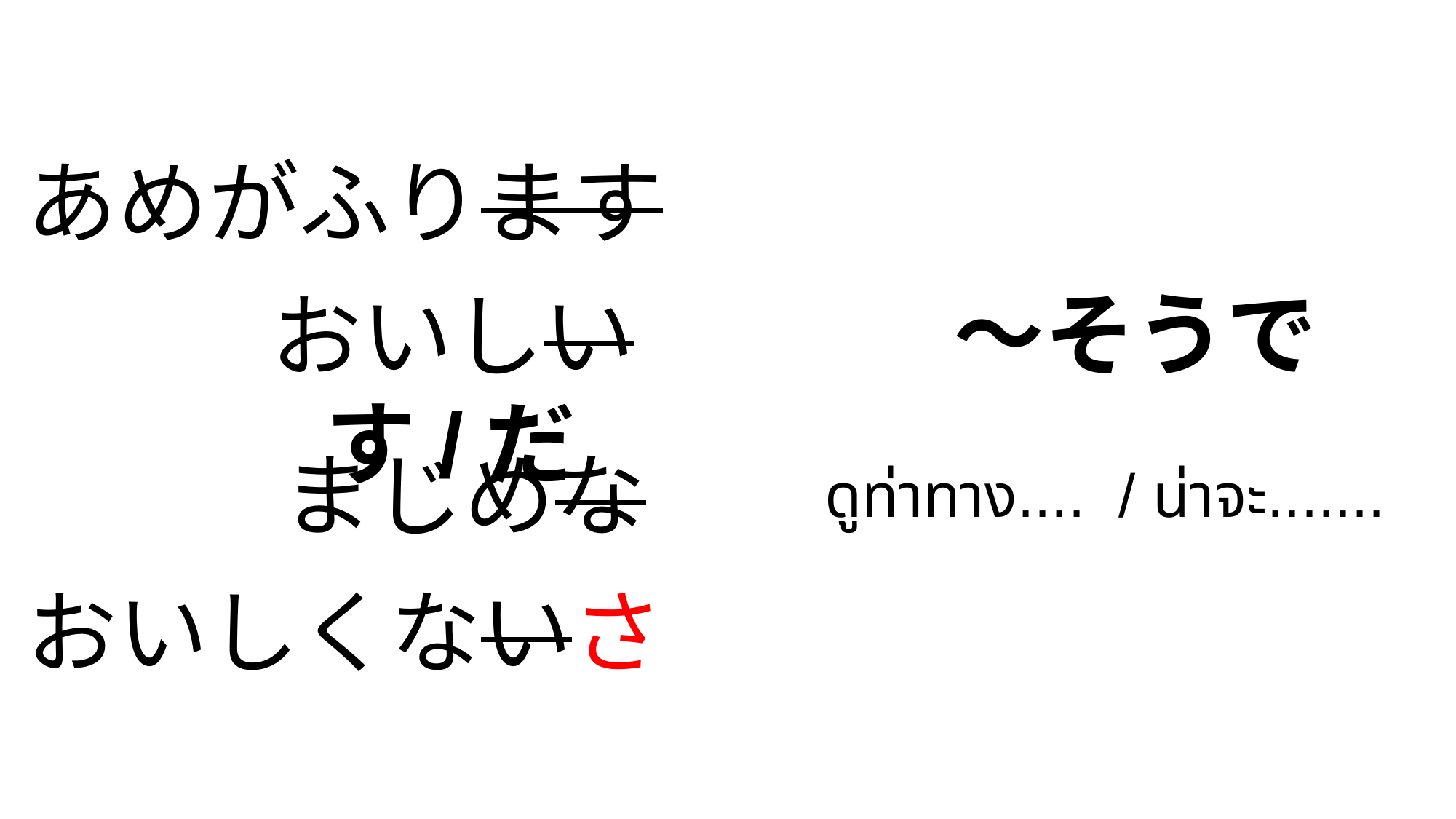

あめがふります
おいしい
                                 ～そうです/だ
まじめな
ดูท่าทาง....  / น่าจะ.......

おいしくないさ